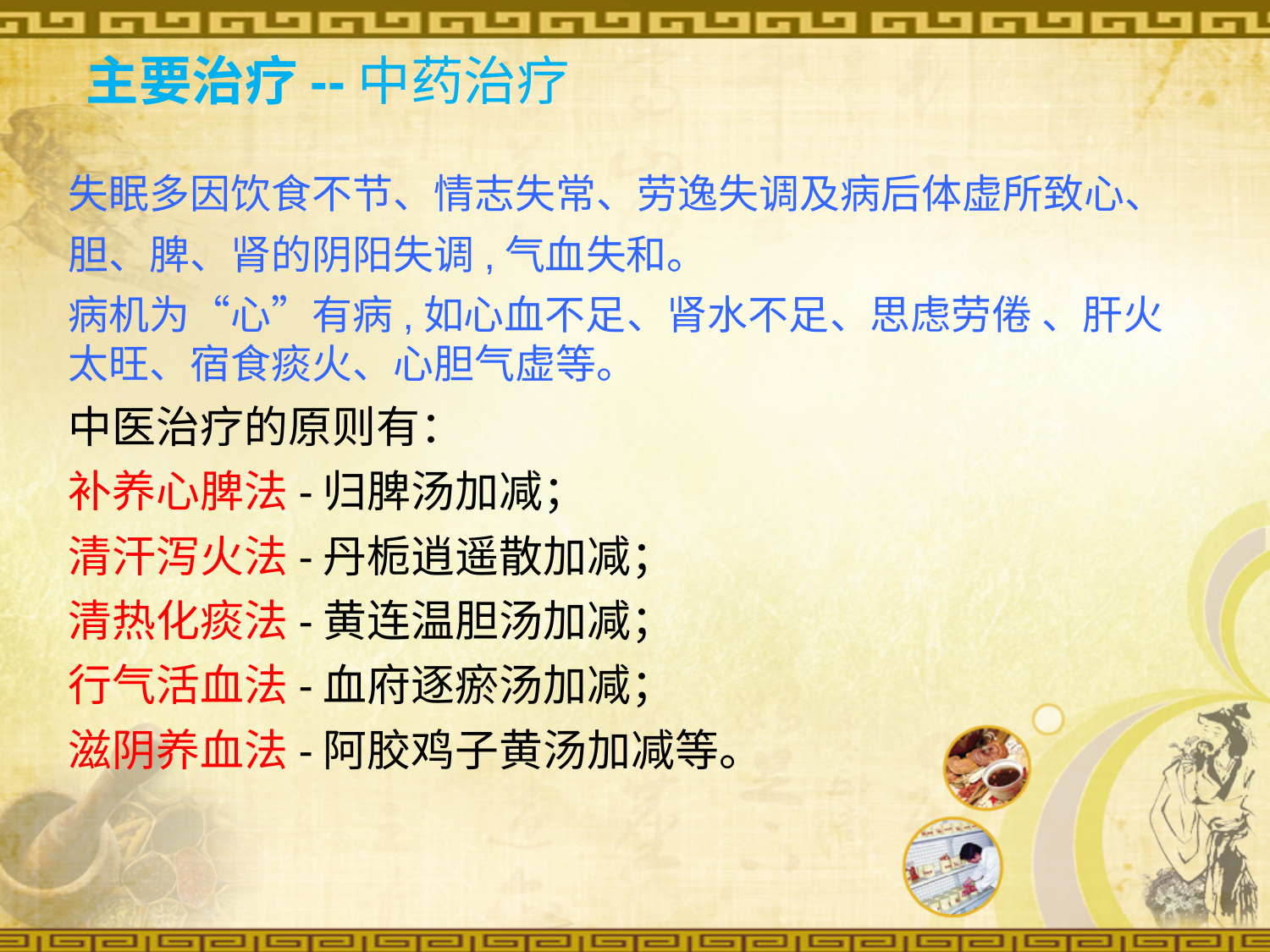

主要治疗--中药治疗
失眠多因饮食不节、情志失常、劳逸失调及病后体虚所致心、
胆、脾、肾的阴阳失调,气血失和。
病机为“心”有病,如心血不足、肾水不足、思虑劳倦 、肝火太旺、宿食痰火、心胆气虚等。
中医治疗的原则有：
补养心脾法-归脾汤加减；
清汗泻火法-丹栀逍遥散加减；
清热化痰法-黄连温胆汤加减；
行气活血法-血府逐瘀汤加减；
滋阴养血法-阿胶鸡子黄汤加减等。